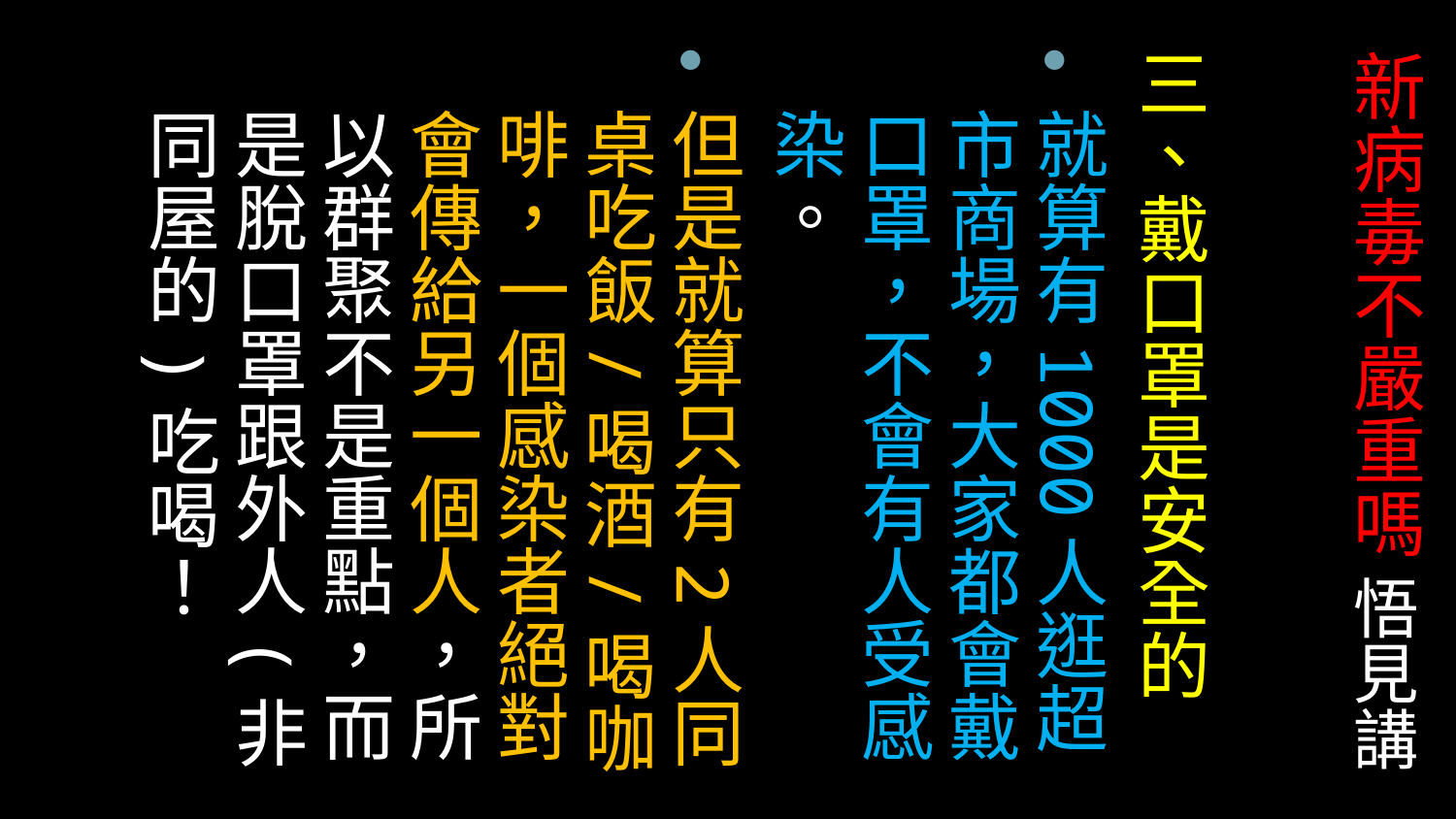

三、戴口罩是安全的
就算有1000人逛超市商場，大家都會戴口罩，不會有人受感染。
但是就算只有2人同桌吃飯/喝酒/喝咖啡，一個感染者絕對會傳給另一個人，所以群聚不是重點，而是脫口罩跟外人(非同屋的)吃喝！

# 新病毒不嚴重嗎 悟見講